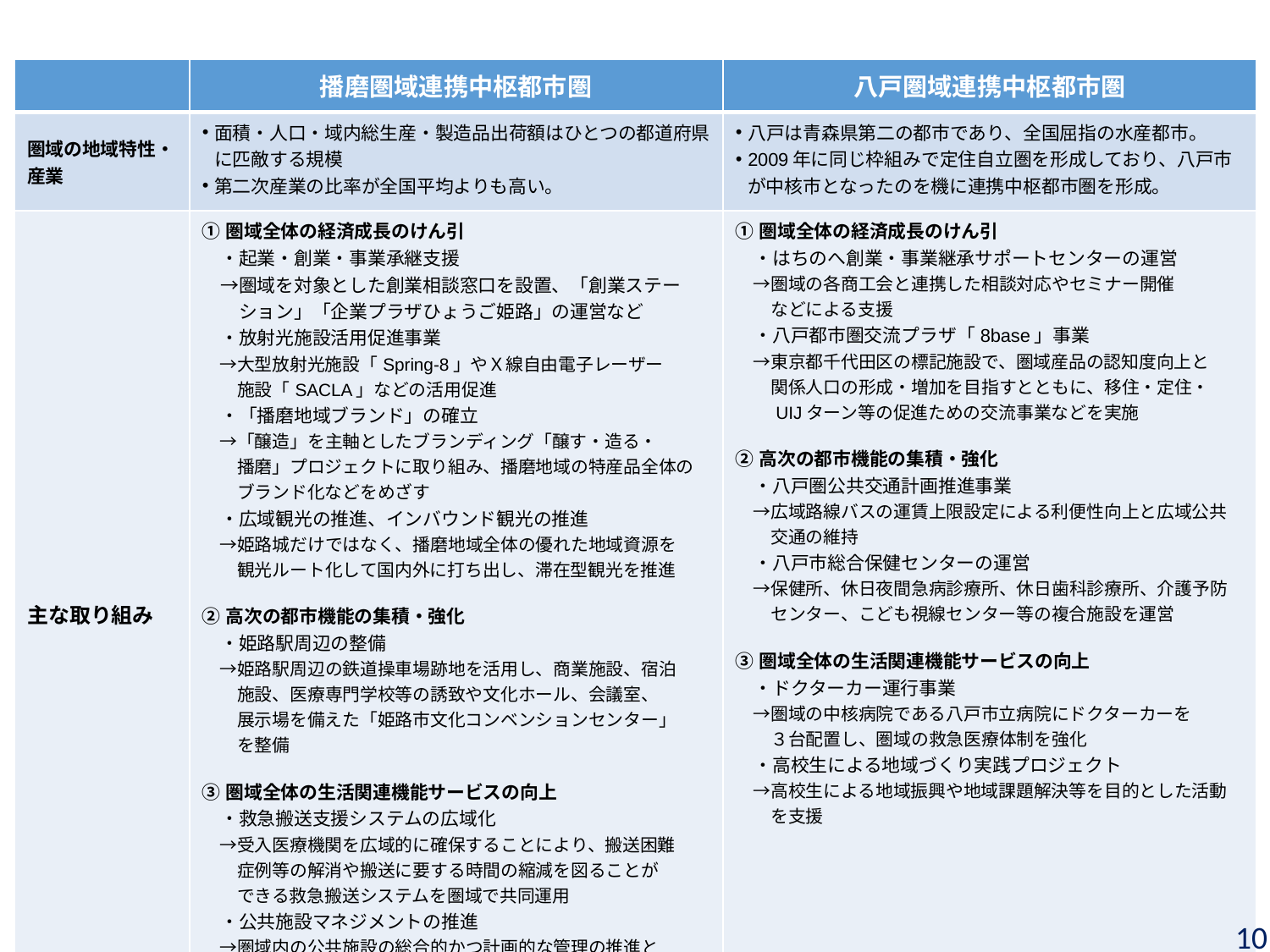

|  | 播磨圏域連携中枢都市圏 | 八戸圏域連携中枢都市圏 |
| --- | --- | --- |
| 圏域の地域特性・ 産業 | 面積・人口・域内総生産・製造品出荷額はひとつの都道府県に匹敵する規模 第二次産業の比率が全国平均よりも高い。 | 八戸は青森県第二の都市であり、全国屈指の水産都市。 2009年に同じ枠組みで定住自立圏を形成しており、八戸市が中核市となったのを機に連携中枢都市圏を形成。 |
| 主な取り組み | ①圏域全体の経済成長のけん引 　・起業・創業・事業承継支援 　→圏域を対象とした創業相談窓口を設置、「創業ステー 　　ション」「企業プラザひょうご姫路」の運営など 　・放射光施設活用促進事業 　→大型放射光施設「Spring-8」やＸ線自由電子レーザー 　　施設「SACLA」などの活用促進 　・「播磨地域ブランド」の確立 　→「醸造」を主軸としたブランディング「醸す・造る・ 　　播磨」プロジェクトに取り組み、播磨地域の特産品全体の 　　ブランド化などをめざす 　・広域観光の推進、インバウンド観光の推進 　→姫路城だけではなく、播磨地域全体の優れた地域資源を 　　観光ルート化して国内外に打ち出し、滞在型観光を推進 ②高次の都市機能の集積・強化 　・姫路駅周辺の整備 　→姫路駅周辺の鉄道操車場跡地を活用し、商業施設、宿泊 　　施設、医療専門学校等の誘致や文化ホール、会議室、 　　展示場を備えた「姫路市文化コンベンションセンター」 　　を整備 ③圏域全体の生活関連機能サービスの向上 　・救急搬送支援システムの広域化 　→受入医療機関を広域的に確保することにより、搬送困難 　　症例等の解消や搬送に要する時間の縮減を図ることが 　　できる救急搬送システムを圏域で共同運用 　・公共施設マネジメントの推進 　→圏域内の公共施設の総合的かつ計画的な管理の推進と 　　保有量の最適化、財政負担の軽減・平準化を図るため、 　　圏域内の公共施設の情報の共有 | ①圏域全体の経済成長のけん引 　・はちのへ創業・事業継承サポートセンターの運営 　→圏域の各商工会と連携した相談対応やセミナー開催 　　などによる支援 　・八戸都市圏交流プラザ「8base」事業 　→東京都千代田区の標記施設で、圏域産品の認知度向上と 　　関係人口の形成・増加を目指すとともに、移住・定住・ 　　UIJターン等の促進ための交流事業などを実施 ②高次の都市機能の集積・強化 　・八戸圏公共交通計画推進事業 　→広域路線バスの運賃上限設定による利便性向上と広域公共 　　交通の維持 　・八戸市総合保健センターの運営 　→保健所、休日夜間急病診療所、休日歯科診療所、介護予防 　　センター、こども視線センター等の複合施設を運営 ③圏域全体の生活関連機能サービスの向上 　・ドクターカー運行事業 　→圏域の中核病院である八戸市立病院にドクターカーを 　　３台配置し、圏域の救急医療体制を強化 　・高校生による地域づくり実践プロジェクト 　→高校生による地域振興や地域課題解決等を目的とした活動 　　を支援 |
10